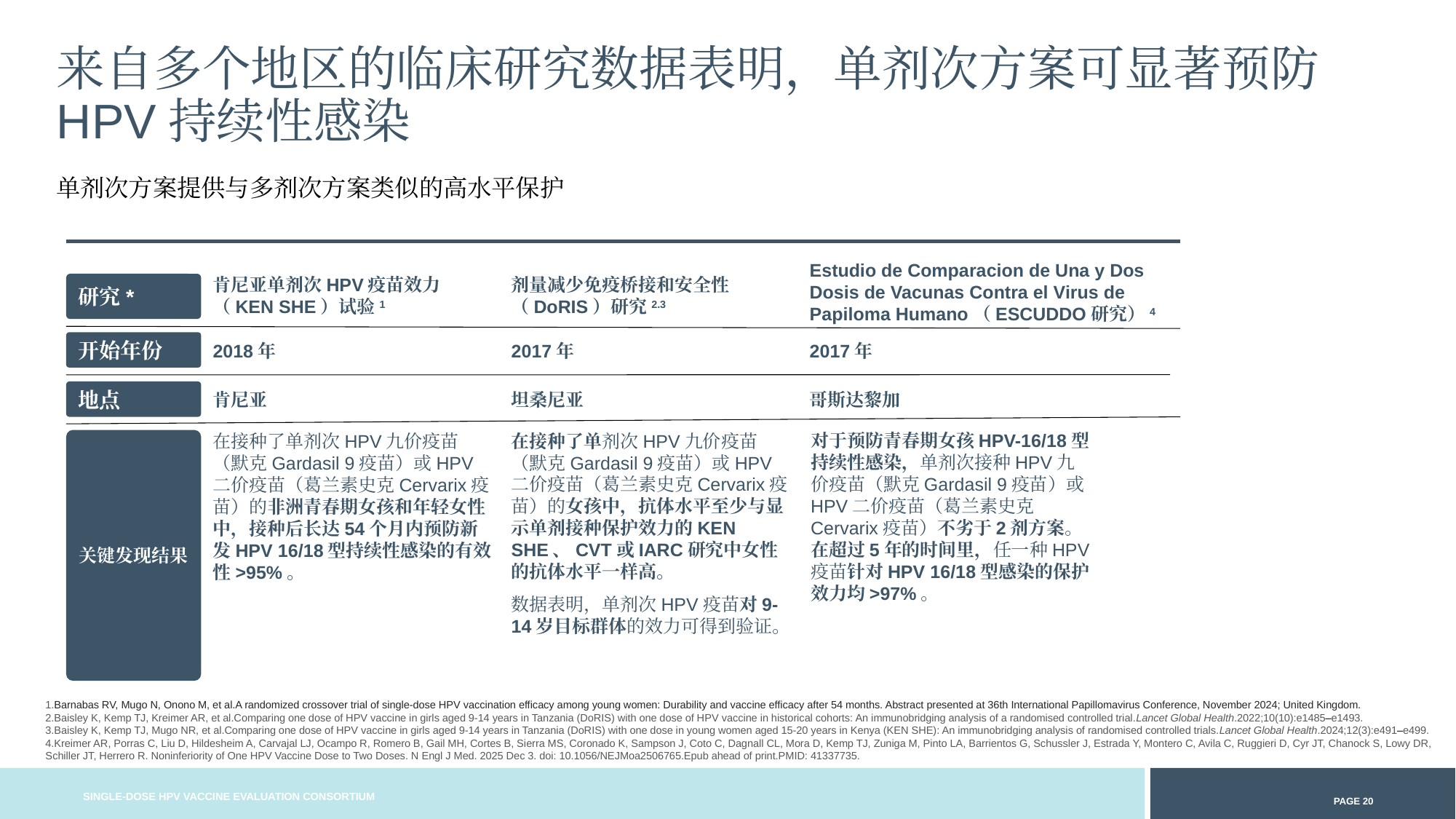

来自多个地区的临床研究数据表明，单剂次方案可显著预防HPV持续性感染
单剂次方案提供与多剂次方案类似的高水平保护
Estudio de Comparacion de Una y Dos Dosis de Vacunas Contra el Virus de Papiloma Humano（ESCUDDO研究）4
研究*
肯尼亚单剂次HPV疫苗效力
（KEN SHE）试验1
剂量减少免疫桥接和安全性（DoRIS）研究2.3
开始年份
2018年
2017年
2017年
地点
肯尼亚
坦桑尼亚
哥斯达黎加
对于预防青春期女孩HPV-16/18型持续性感染，单剂次接种HPV九价疫苗（默克Gardasil 9疫苗）或HPV二价疫苗（葛兰素史克Cervarix疫苗）不劣于2剂方案。  在超过5年的时间里，任一种HPV疫苗针对HPV 16/18型感染的保护效力均>97%。
在接种了单剂次HPV九价疫苗（默克Gardasil 9疫苗）或HPV二价疫苗（葛兰素史克Cervarix疫苗）的女孩中，抗体水平至少与显示单剂接种保护效力的KEN SHE、CVT或IARC研究中女性的抗体水平一样高。
数据表明，单剂次HPV疫苗对9-14岁目标群体的效力可得到验证。
在接种了单剂次HPV九价疫苗（默克Gardasil 9疫苗）或HPV二价疫苗（葛兰素史克Cervarix疫苗）的非洲青春期女孩和年轻女性中，接种后长达54个月内预防新发HPV 16/18型持续性感染的有效性>95%。

关键发现结果
1.Barnabas RV, Mugo N, Onono M, et al.A randomized crossover trial of single-dose HPV vaccination efficacy among young women: Durability and vaccine efficacy after 54 months. Abstract presented at 36th International Papillomavirus Conference, November 2024; United Kingdom.
2.Baisley K, Kemp TJ, Kreimer AR, et al.Comparing one dose of HPV vaccine in girls aged 9-14 years in Tanzania (DoRIS) with one dose of HPV vaccine in historical cohorts: An immunobridging analysis of a randomised controlled trial.Lancet Global Health.2022;10(10):e1485–e1493.
3.Baisley K, Kemp TJ, Mugo NR, et al.Comparing one dose of HPV vaccine in girls aged 9-14 years in Tanzania (DoRIS) with one dose in young women aged 15-20 years in Kenya (KEN SHE): An immunobridging analysis of randomised controlled trials.Lancet Global Health.2024;12(3):e491–e499.
4.Kreimer AR, Porras C, Liu D, Hildesheim A, Carvajal LJ, Ocampo R, Romero B, Gail MH, Cortes B, Sierra MS, Coronado K, Sampson J, Coto C, Dagnall CL, Mora D, Kemp TJ, Zuniga M, Pinto LA, Barrientos G, Schussler J, Estrada Y, Montero C, Avila C, Ruggieri D, Cyr JT, Chanock S, Lowy DR, Schiller JT, Herrero R. Noninferiority of One HPV Vaccine Dose to Two Doses. N Engl J Med. 2025 Dec 3. doi: 10.1056/NEJMoa2506765.Epub ahead of print.PMID: 41337735.